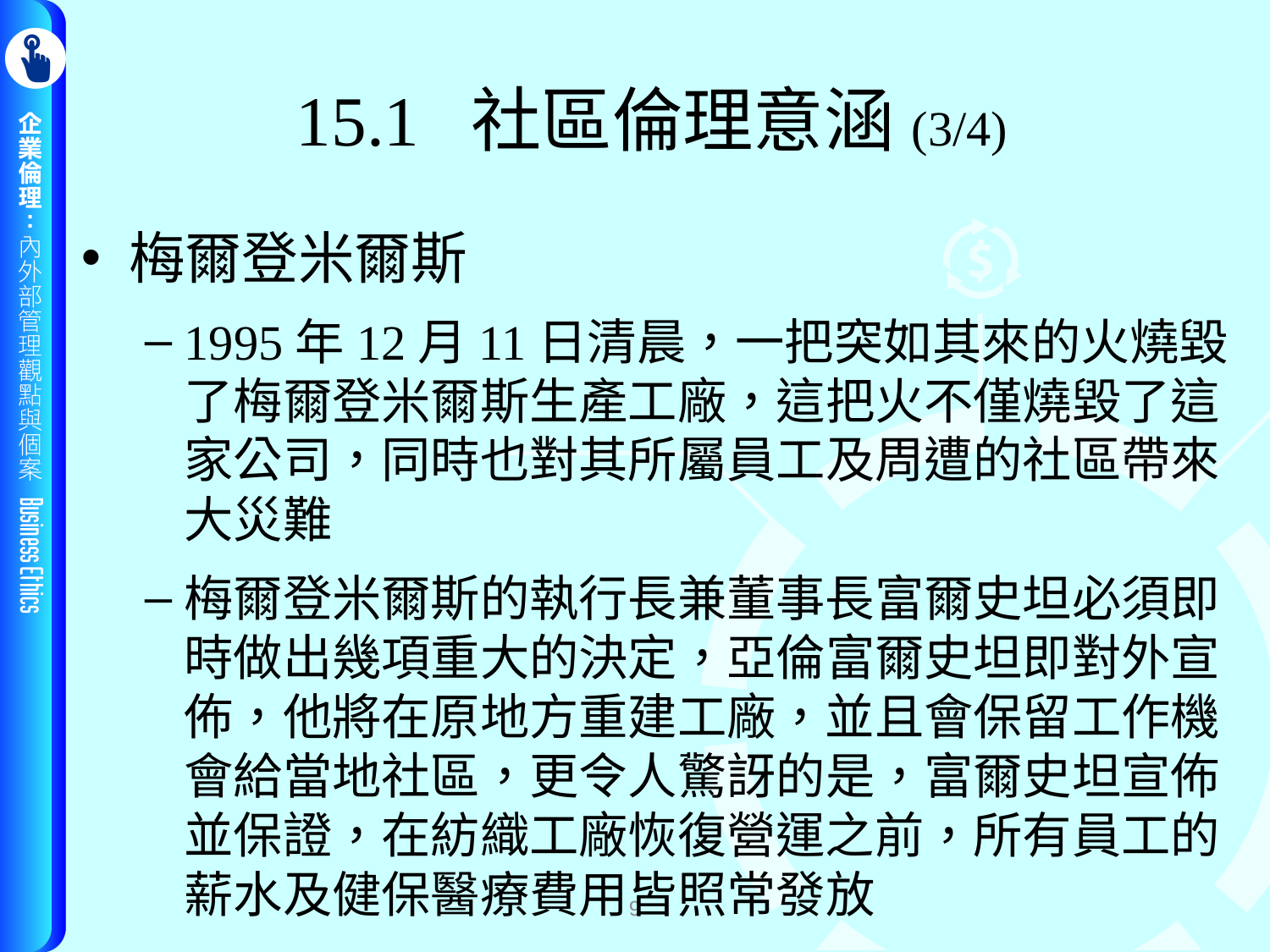

# 15.1  社區倫理意涵(3/4)
梅爾登米爾斯
1995年12月11日清晨，一把突如其來的火燒毀了梅爾登米爾斯生產工廠，這把火不僅燒毀了這家公司，同時也對其所屬員工及周遭的社區帶來大災難
梅爾登米爾斯的執行長兼董事長富爾史坦必須即時做出幾項重大的決定，亞倫富爾史坦即對外宣佈，他將在原地方重建工廠，並且會保留工作機會給當地社區，更令人驚訝的是，富爾史坦宣佈並保證，在紡織工廠恢復營運之前，所有員工的薪水及健保醫療費用皆照常發放
9